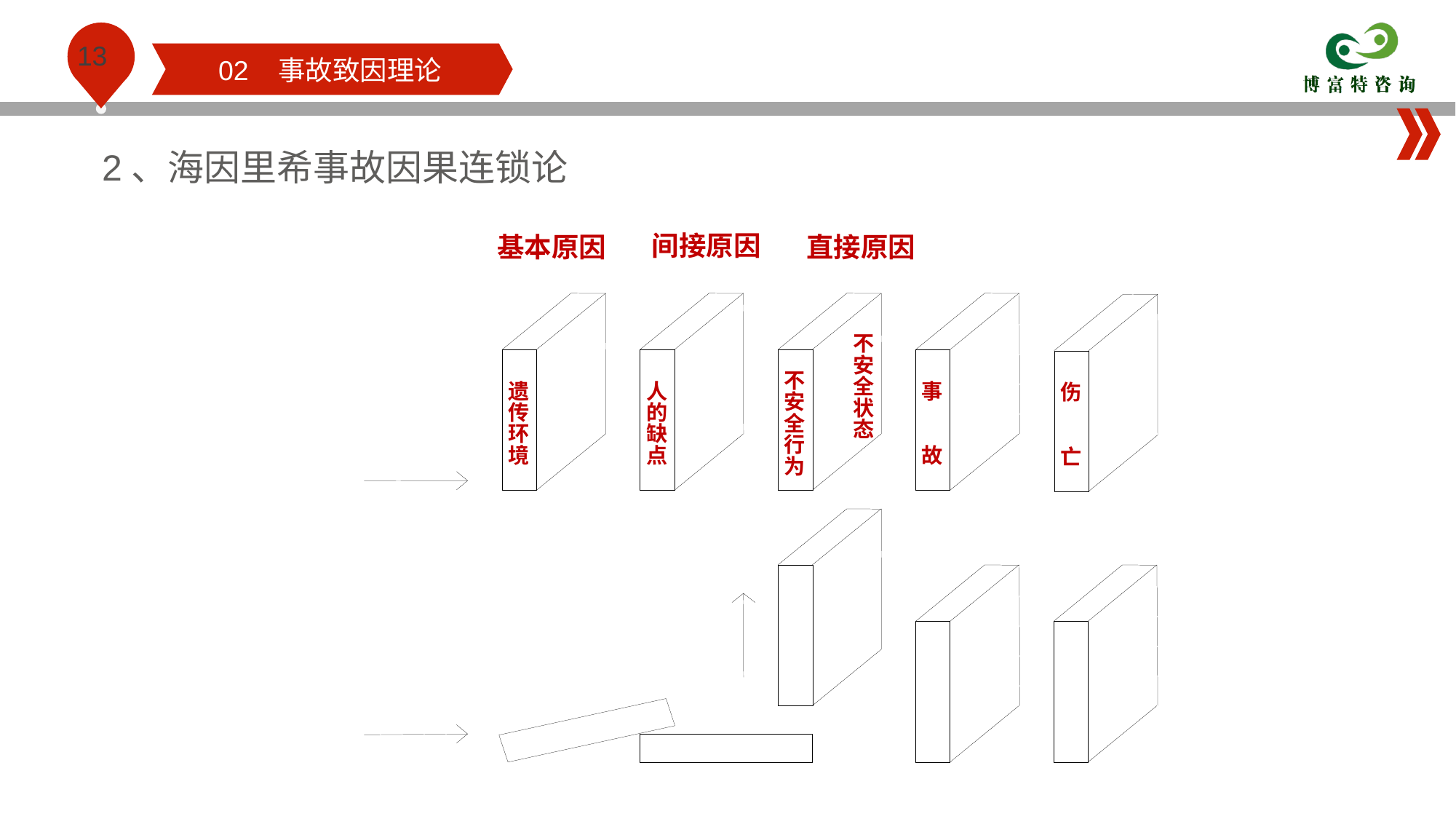

02   事故致因理论
2、海因里希事故因果连锁论
间接原因
基本原因
直接原因

不

安
不
全
遗
人
事
伤
安
状
传
的
全
态
环
缺
行

境
点
故
亡
为